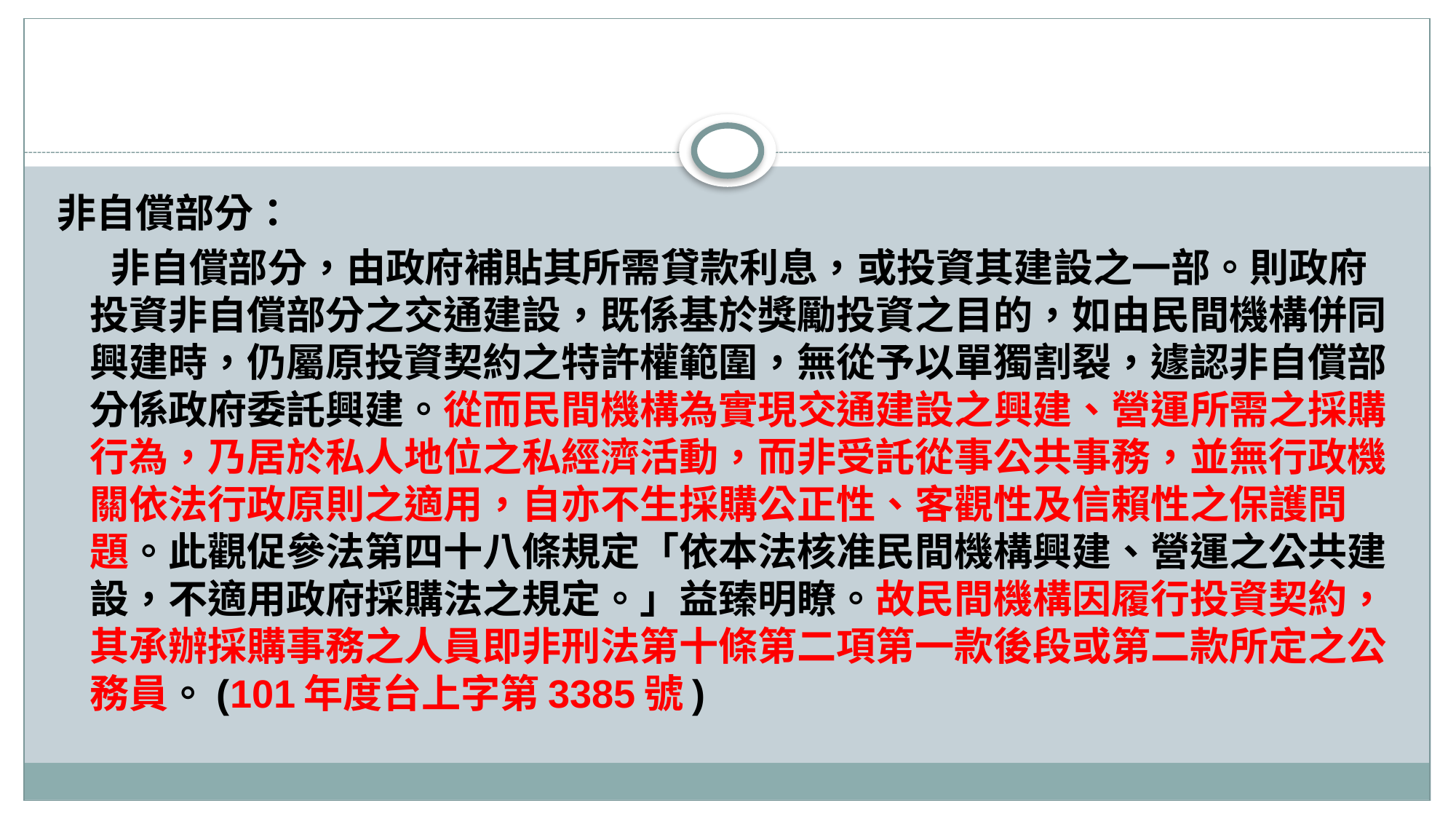

#
非自償部分：
     非自償部分，由政府補貼其所需貸款利息，或投資其建設之一部。則政府投資非自償部分之交通建設，既係基於獎勵投資之目的，如由民間機構併同興建時，仍屬原投資契約之特許權範圍，無從予以單獨割裂，遽認非自償部分係政府委託興建。從而民間機構為實現交通建設之興建、營運所需之採購行為，乃居於私人地位之私經濟活動，而非受託從事公共事務，並無行政機關依法行政原則之適用，自亦不生採購公正性、客觀性及信賴性之保護問題。此觀促參法第四十八條規定「依本法核准民間機構興建、營運之公共建設，不適用政府採購法之規定。」益臻明瞭。故民間機構因履行投資契約，其承辦採購事務之人員即非刑法第十條第二項第一款後段或第二款所定之公務員。(101年度台上字第3385號)